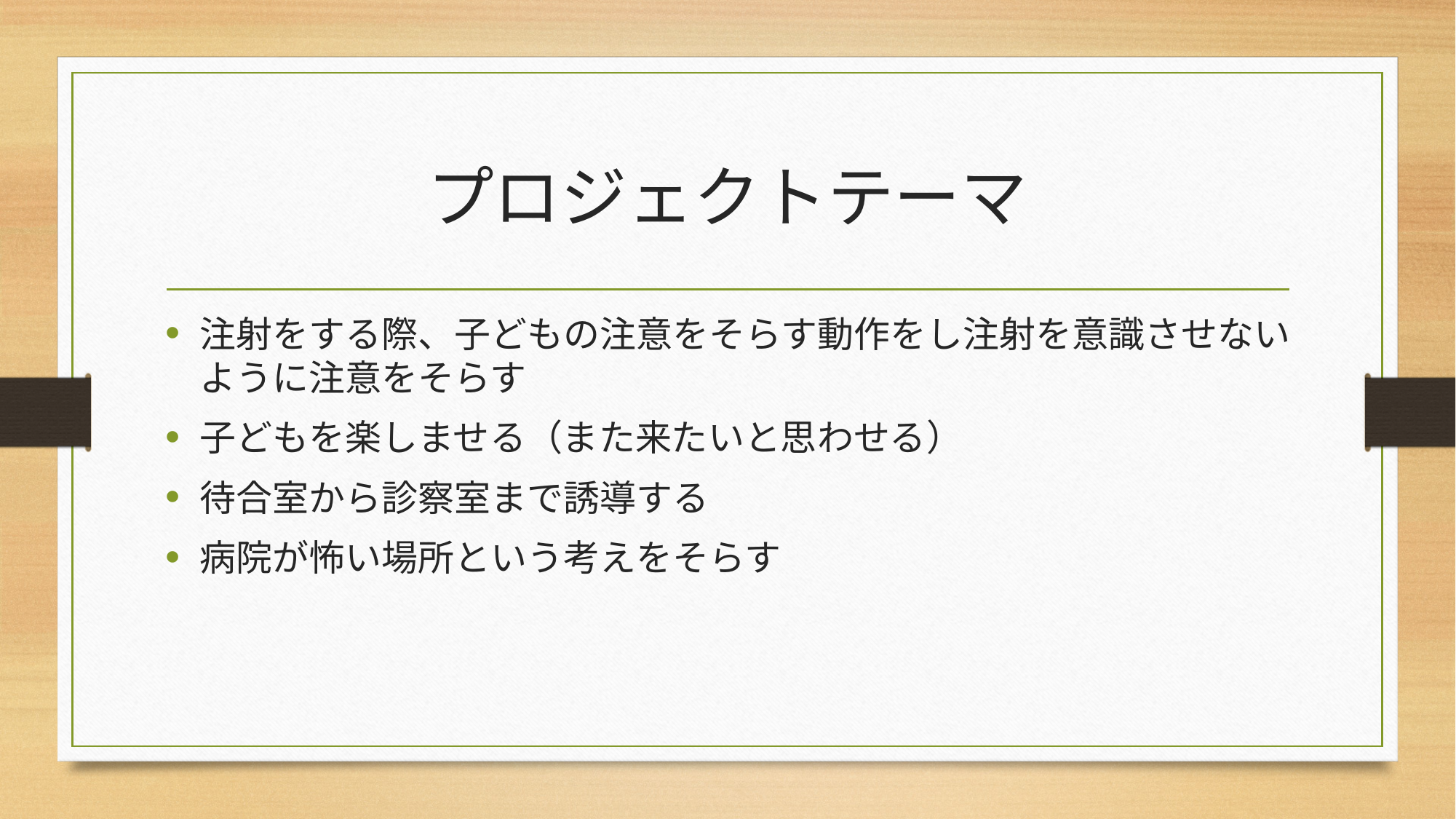

# プロジェクトテーマ
注射をする際、子どもの注意をそらす動作をし注射を意識させないように注意をそらす
子どもを楽しませる（また来たいと思わせる）
待合室から診察室まで誘導する
病院が怖い場所という考えをそらす